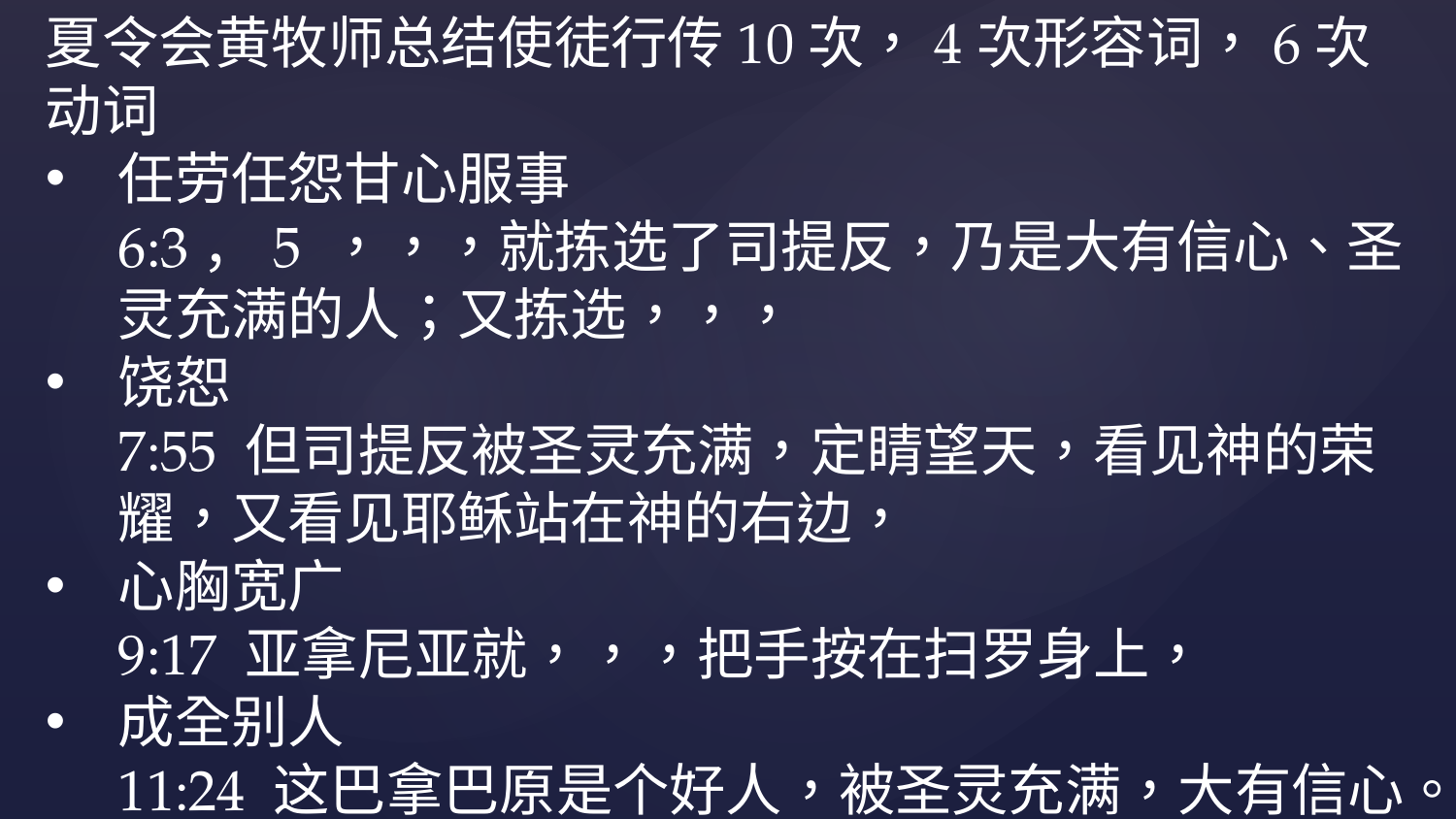

夏令会黄牧师总结使徒行传10次，4次形容词，6次动词
任劳任怨甘心服事
6:3，5 ，，，就拣选了司提反，乃是大有信心、圣灵充满的人；又拣选，，，
饶恕
7:55 但司提反被圣灵充满，定睛望天，看见神的荣耀，又看见耶稣站在神的右边，
心胸宽广
9:17 亚拿尼亚就，，，把手按在扫罗身上，
成全别人
11:24 这巴拿巴原是个好人，被圣灵充满，大有信心。